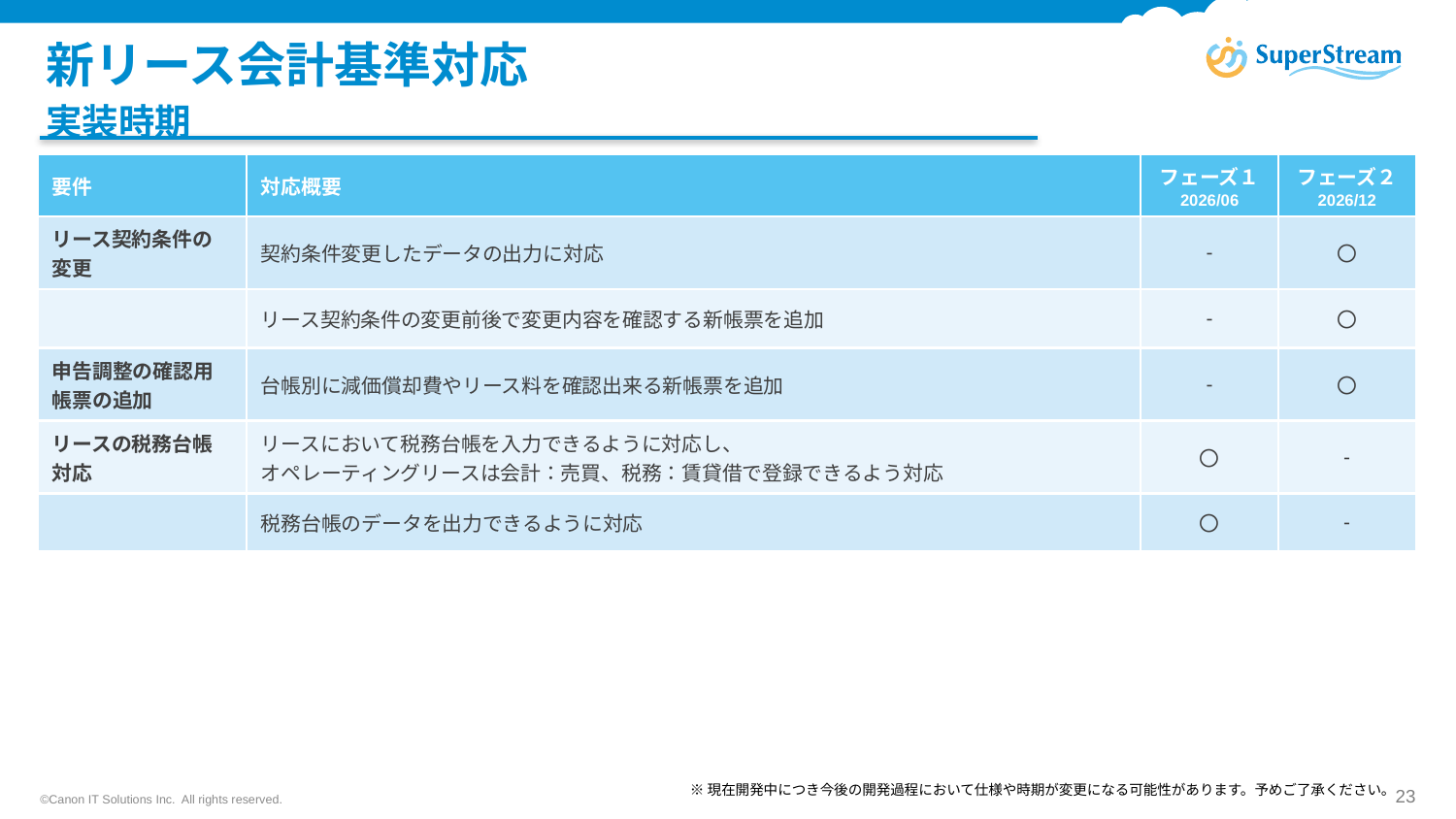

# 新リース会計基準対応
実装時期
| 要件 | 対応概要 | フェーズ１ 2026/06 | フェーズ２ 2026/12 |
| --- | --- | --- | --- |
| リース契約条件の 変更 | 契約条件変更したデータの出力に対応 | - | 〇 |
|  | リース契約条件の変更前後で変更内容を確認する新帳票を追加 | - | 〇 |
| 申告調整の確認用 帳票の追加 | 台帳別に減価償却費やリース料を確認出来る新帳票を追加 | - | 〇 |
| リースの税務台帳 対応 | リースにおいて税務台帳を入力できるように対応し、 オペレーティングリースは会計：売買、税務：賃貸借で登録できるよう対応 | 〇 | - |
|  | 税務台帳のデータを出力できるように対応 | 〇 | - |
※現在開発中につき今後の開発過程において仕様や時期が変更になる可能性があります。予めご了承ください。
©Canon IT Solutions Inc.  All rights reserved.
23